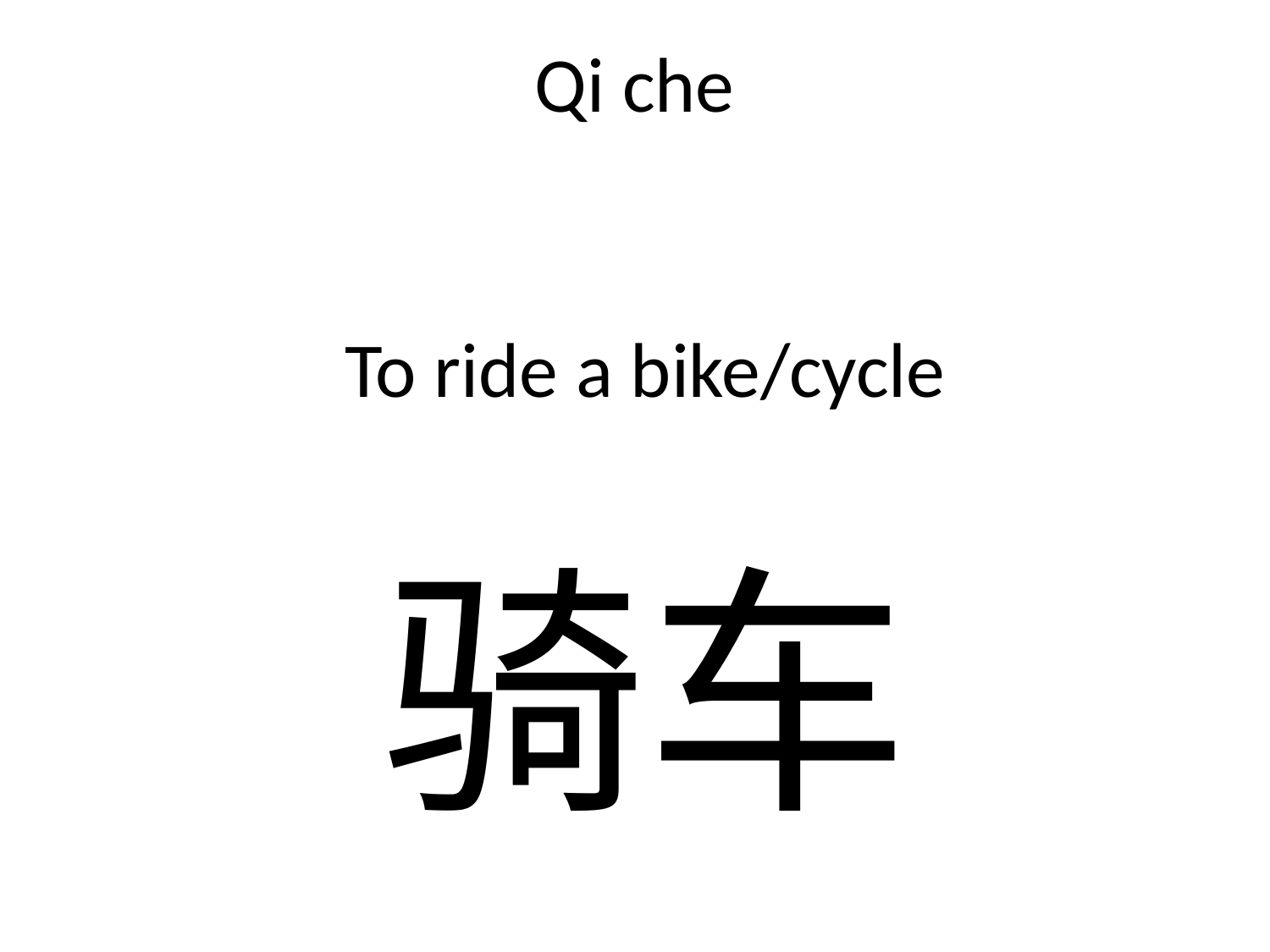

# Qi che
To ride a bike/cycle
骑车